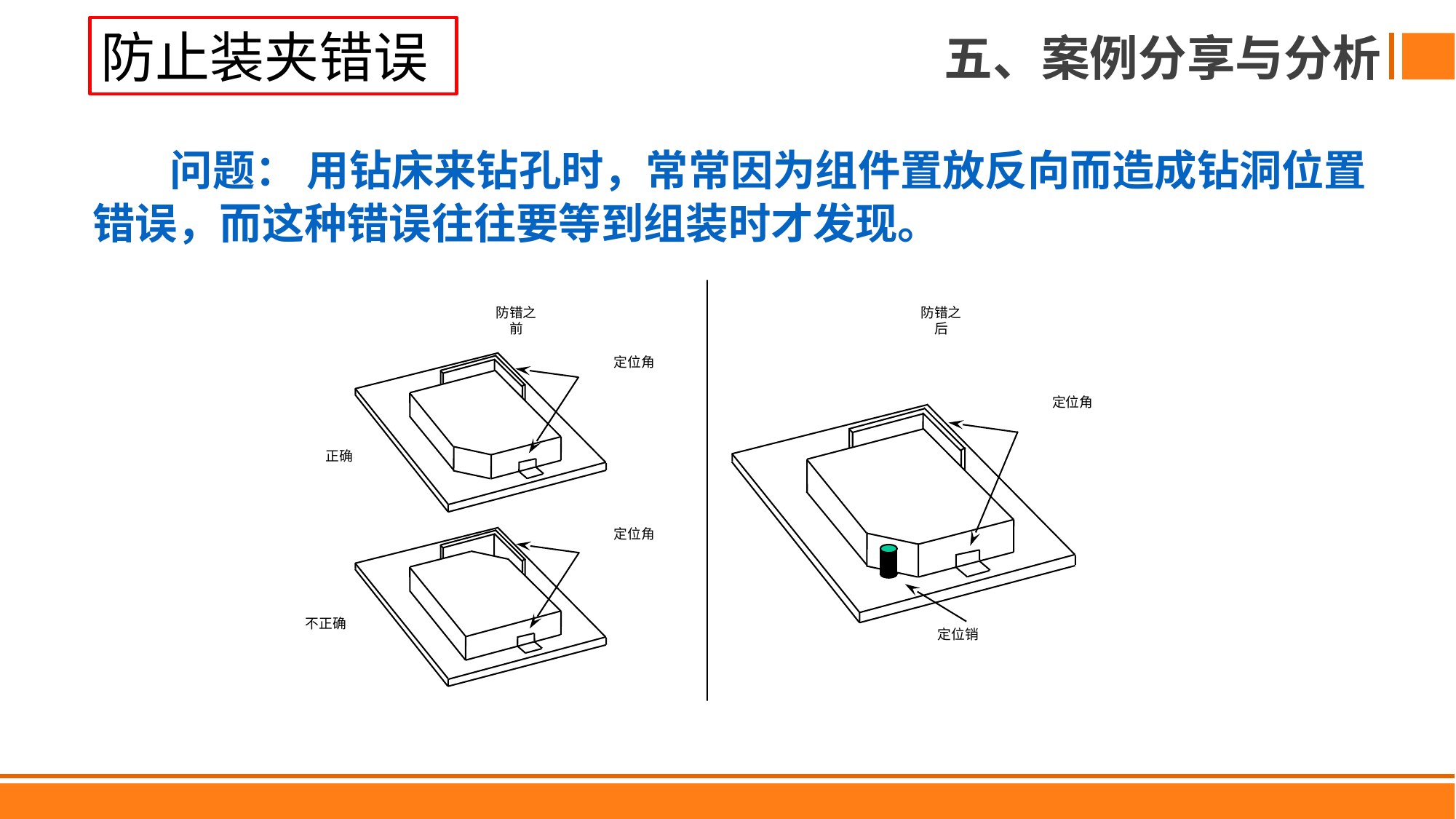

防止装夹错误
五、案例分享与分析
       问题： 用钻床来钻孔时，常常因为组件置放反向而造成钻洞位置错误，而这种错误往往要等到组装时才发现。

防错之前
定位角

正确

定位角

不正确

防错之后
定位角

定位销